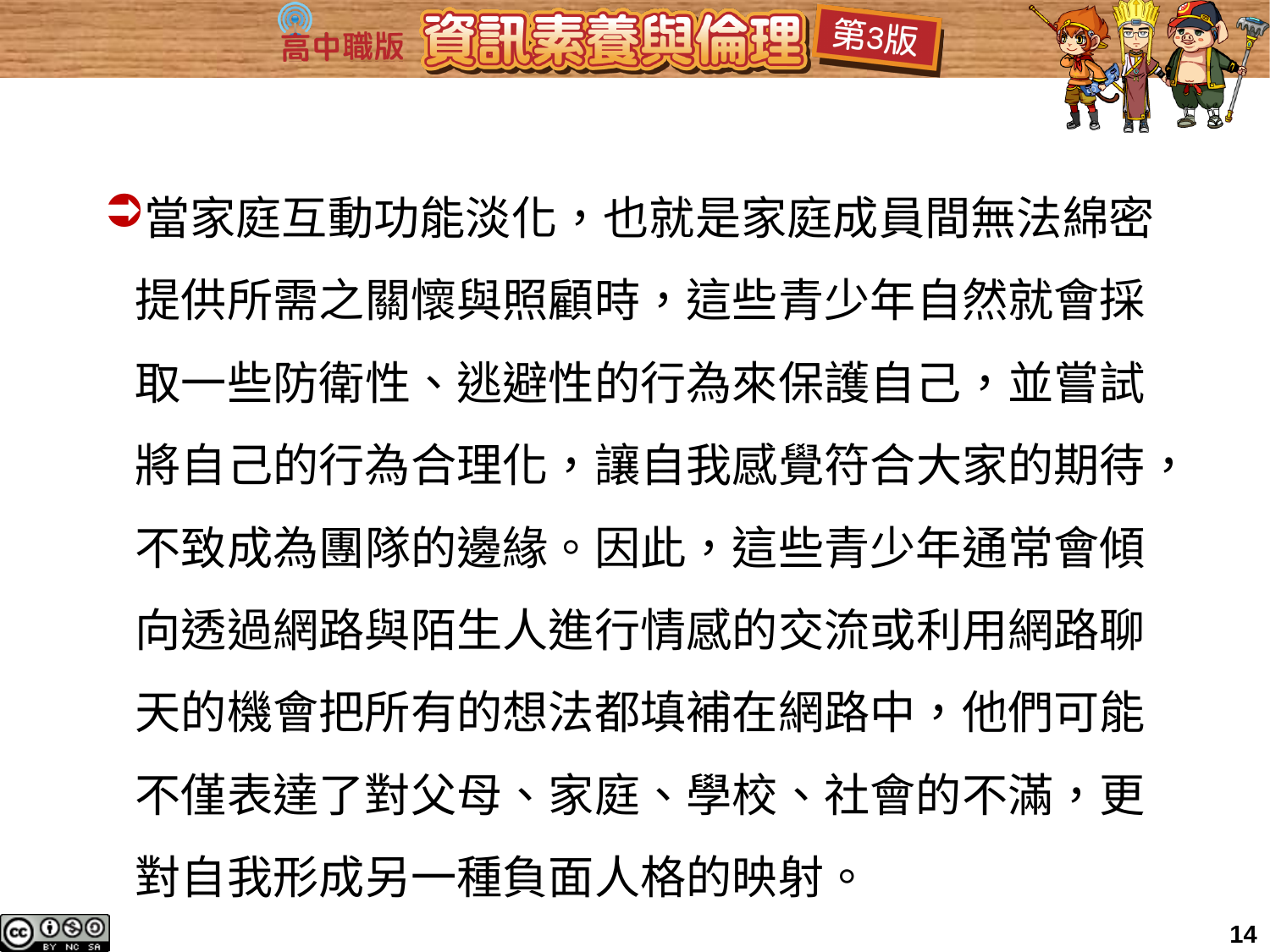

當家庭互動功能淡化，也就是家庭成員間無法綿密提供所需之關懷與照顧時，這些青少年自然就會採取一些防衛性、逃避性的行為來保護自己，並嘗試將自己的行為合理化，讓自我感覺符合大家的期待，不致成為團隊的邊緣。因此，這些青少年通常會傾向透過網路與陌生人進行情感的交流或利用網路聊天的機會把所有的想法都填補在網路中，他們可能不僅表達了對父母、家庭、學校、社會的不滿，更對自我形成另一種負面人格的映射。

14